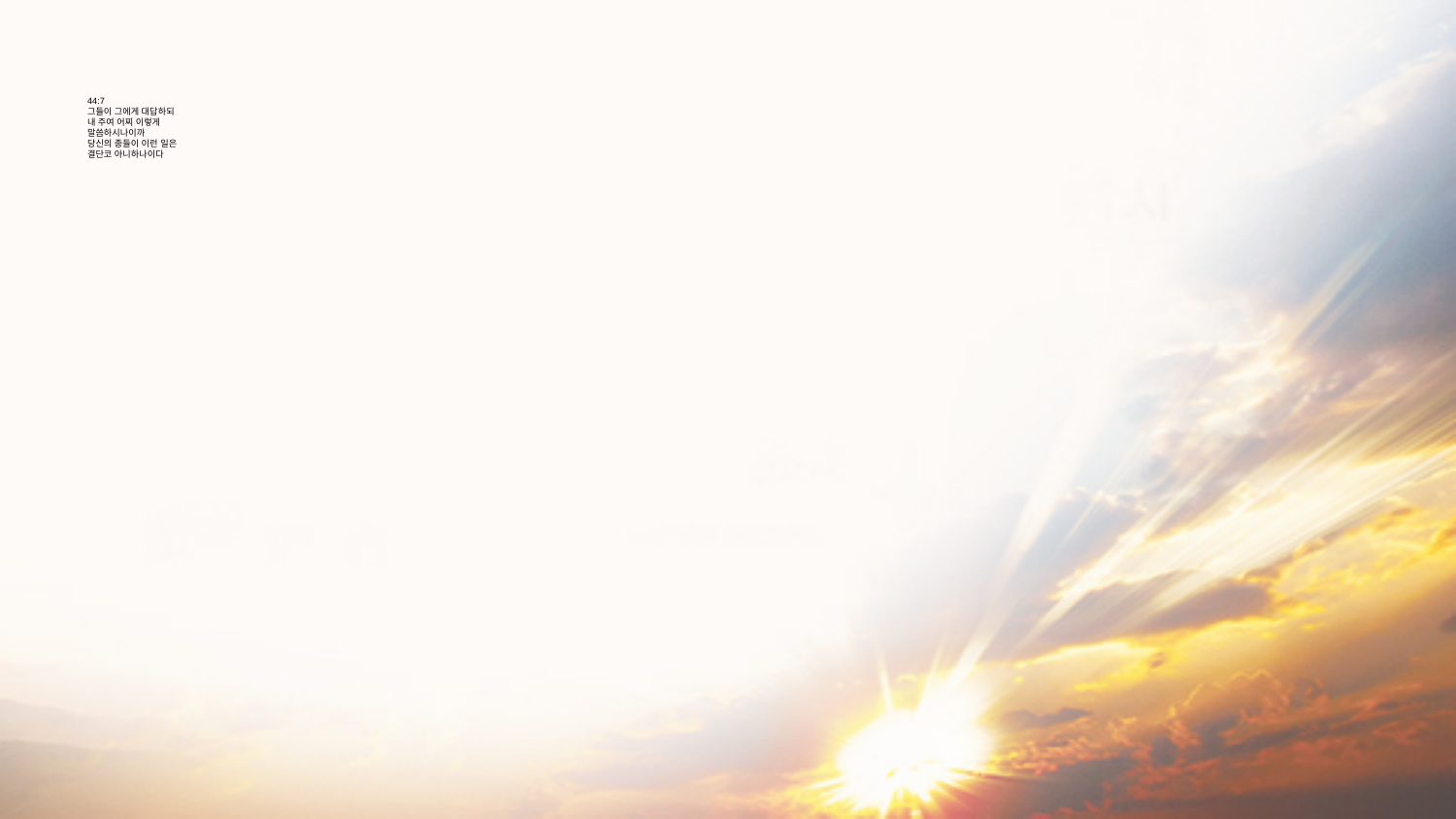

# 44:7 그들이 그에게 대답하되 내 주여 어찌 이렇게 말씀하시나이까 당신의 종들이 이런 일은 결단코 아니하나이다